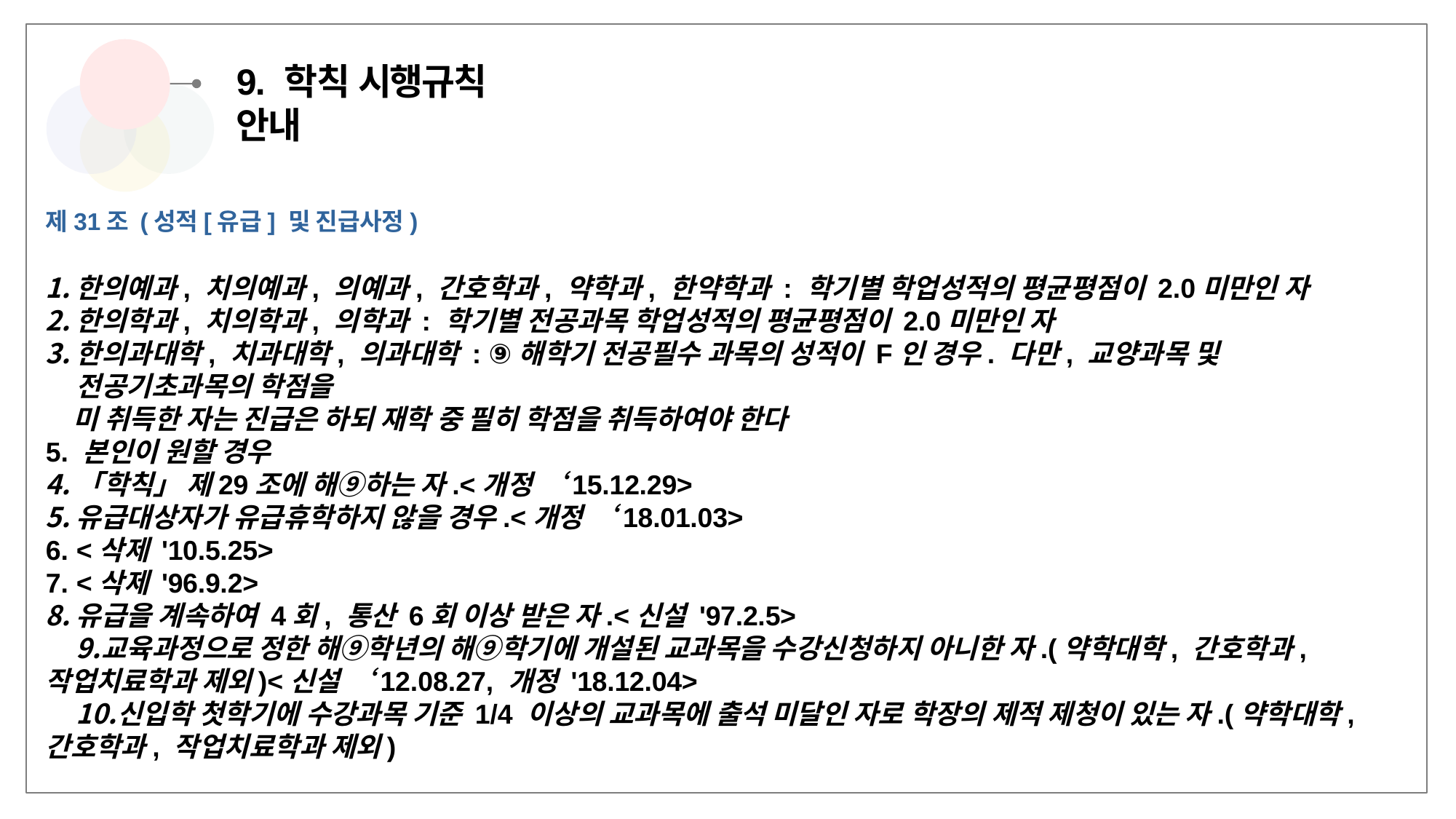

# 9. 학칙 시행규칙 안내
제31조 (성적[유급] 및 진급사정)

한의예과, 치의예과, 의예과, 간호학과, 약학과, 한약학과 : 학기별 학업성적의 평균평점이 2.0미만인 자
한의학과, 치의학과, 의학과 : 학기별 전공과목 학업성적의 평균평점이 2.0미만인 자
한의과대학, 치과대학, 의과대학 : ⑨해학기 전공필수 과목의 성적이 F인 경우. 다만, 교양과목 및 전공기초과목의 학점을
미 취득한 자는 진급은 하되 재학 중 필히 학점을 취득하여야 한다
5. 본인이 원할 경우
「학칙」 제29조에 해⑨하는 자.<개정 ‘15.12.29>
유급대상자가 유급휴학하지 않을 경우.<개정 ‘18.01.03>
<삭제 '10.5.25>
<삭제 '96.9.2>
유급을 계속하여 4회, 통산 6회 이상 받은 자.<신설 '97.2.5>
교육과정으로 정한 해⑨학년의 해⑨학기에 개설된 교과목을 수강신청하지 아니한 자.(약학대학, 간호학과, 작업치료학과 제외)<신설 ‘12.08.27, 개정 '18.12.04>
신입학 첫학기에 수강과목 기준 1/4 이상의 교과목에 출석 미달인 자로 학장의 제적 제청이 있는 자.(약학대학, 간호학과, 작업치료학과 제외)